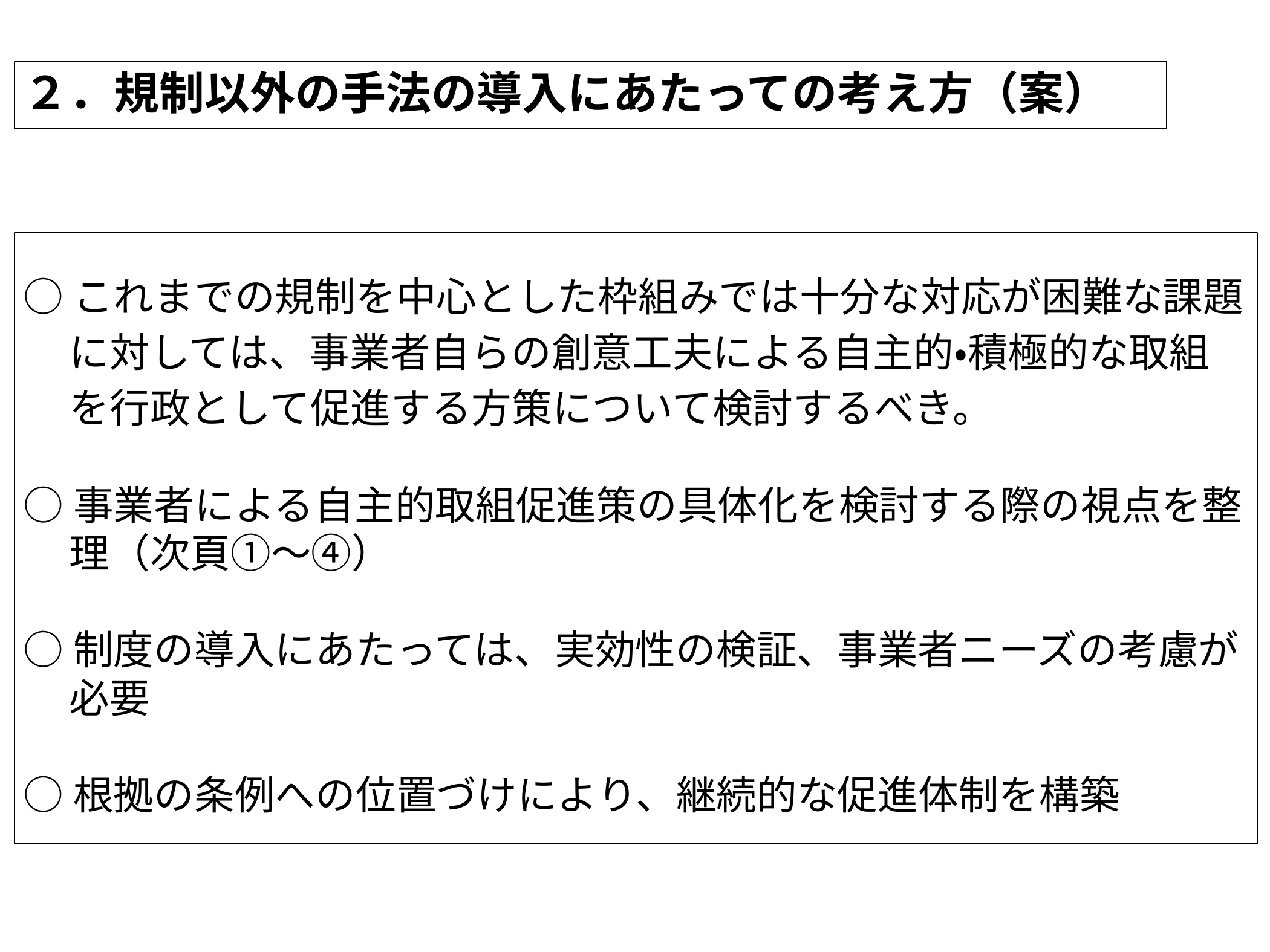

# ２．規制以外の手法の導入にあたっての考え方（案）

○これまでの規制を中心とした枠組みでは十分な対応が困難な課題
    に対しては、事業者自らの創意工夫による自主的・積極的な取組
    を行政として促進する方策について検討するべき。

○事業者による自主的取組促進策の具体化を検討する際の視点を整
    理（次頁①～④）

○制度の導入にあたっては、実効性の検証、事業者ニーズの考慮が
    必要

○根拠の条例への位置づけにより、継続的な促進体制を構築